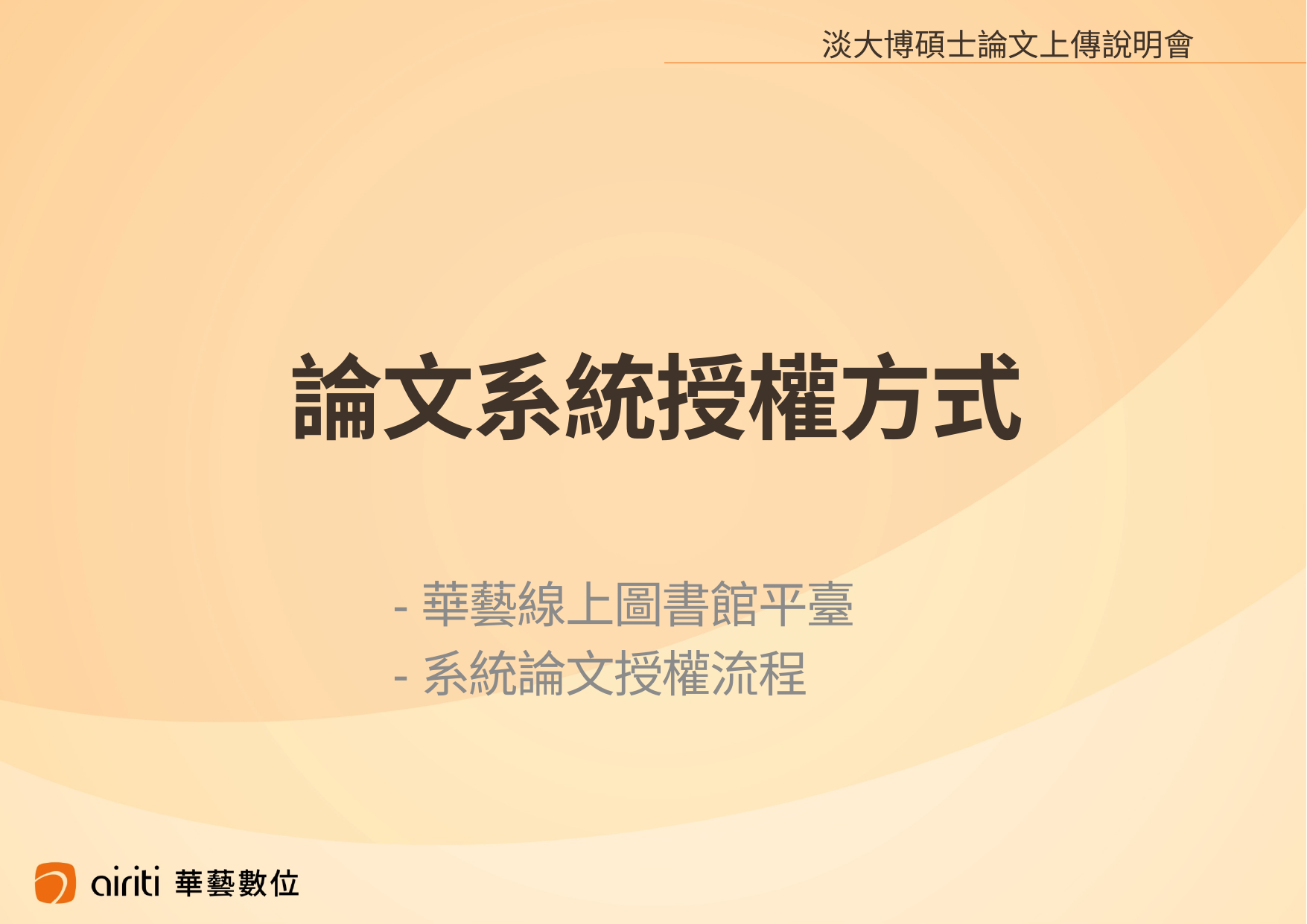

淡大博碩士論文上傳說明會
# 論文系統授權方式
-華藝線上圖書館平臺
-系統論文授權流程